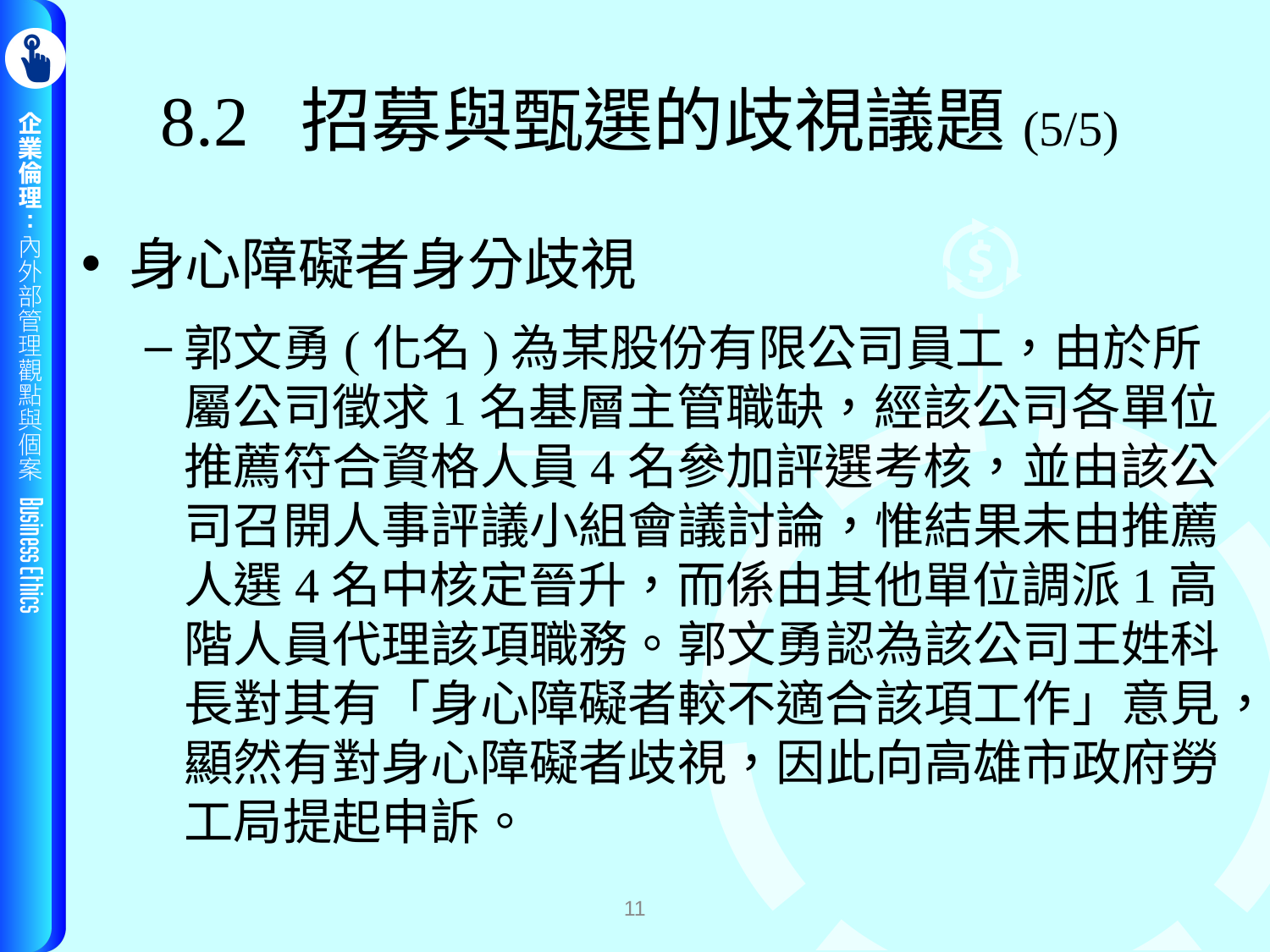

# 8.2  招募與甄選的歧視議題(5/5)
身心障礙者身分歧視
郭文勇(化名)為某股份有限公司員工，由於所屬公司徵求1名基層主管職缺，經該公司各單位推薦符合資格人員4名參加評選考核，並由該公司召開人事評議小組會議討論，惟結果未由推薦人選4名中核定晉升，而係由其他單位調派1高階人員代理該項職務。郭文勇認為該公司王姓科長對其有「身心障礙者較不適合該項工作」意見，顯然有對身心障礙者歧視，因此向高雄市政府勞工局提起申訴。
11